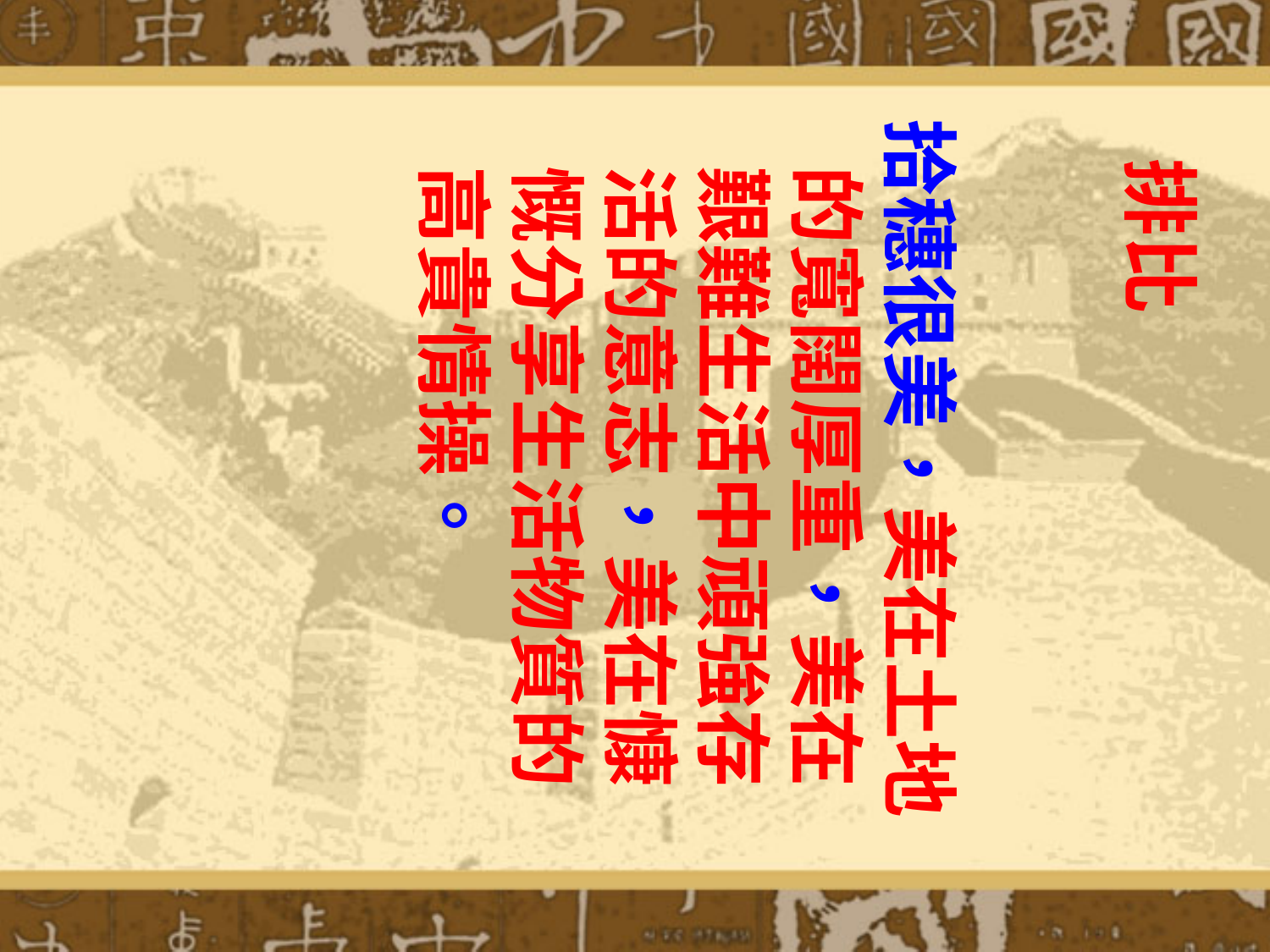

拾穗很美，美在土地的寬闊厚重，美在艱難生活中頑強存活的意志，美在慷慨分享生活物質的高貴情操。
排比